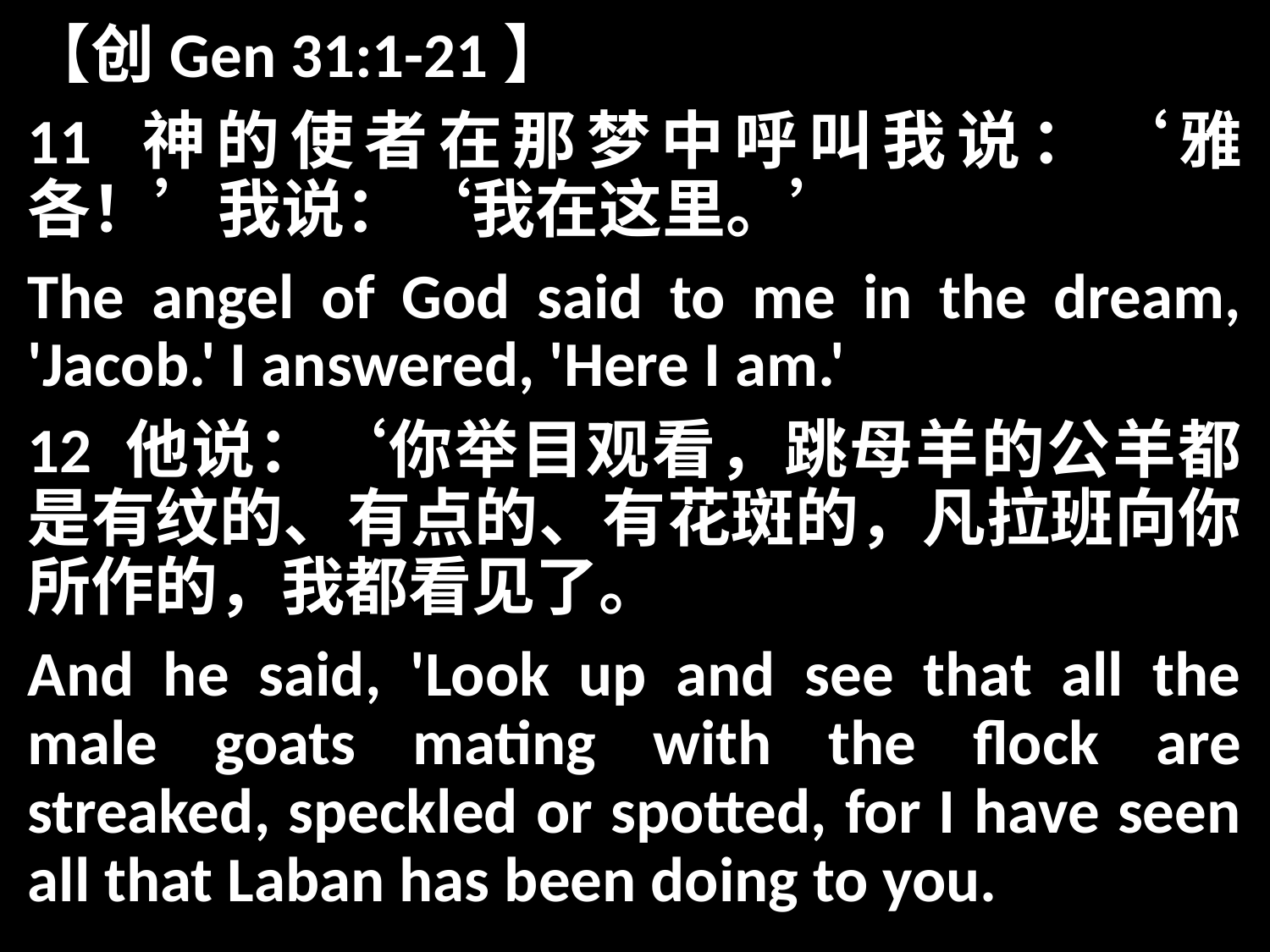

【创Gen 31:1-21】
11 神的使者在那梦中呼叫我说：‘雅各！’我说：‘我在这里。’
The angel of God said to me in the dream, 'Jacob.' I answered, 'Here I am.'
12 他说：‘你举目观看，跳母羊的公羊都是有纹的、有点的、有花斑的，凡拉班向你所作的，我都看见了。
And he said, 'Look up and see that all the male goats mating with the flock are streaked, speckled or spotted, for I have seen all that Laban has been doing to you.